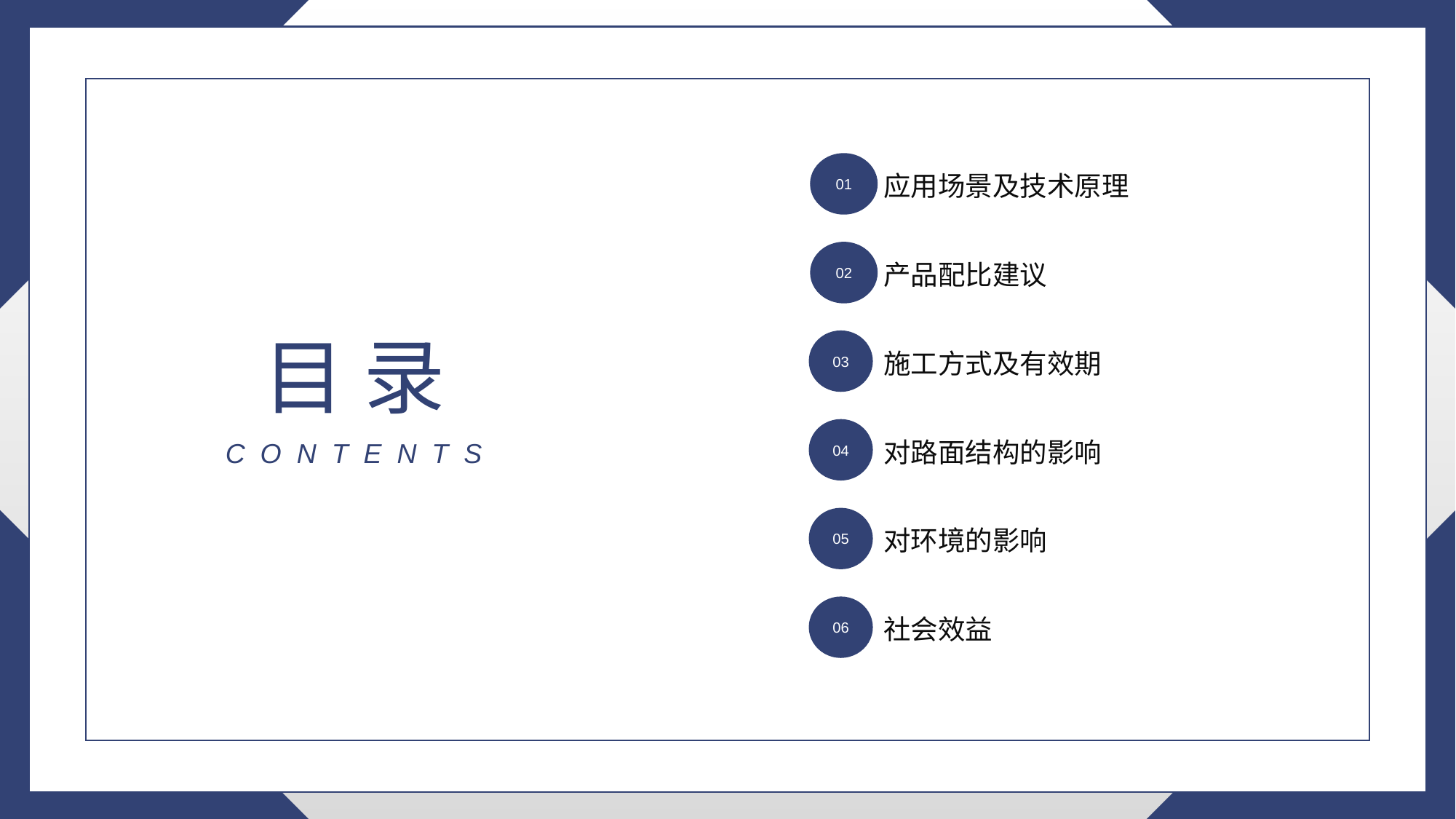

01
应用场景及技术原理
02
产品配比建议
目 录
03
施工方式及有效期
04
对路面结构的影响
C  O  N  T  E  N  T  S
05
对环境的影响

06
社会效益